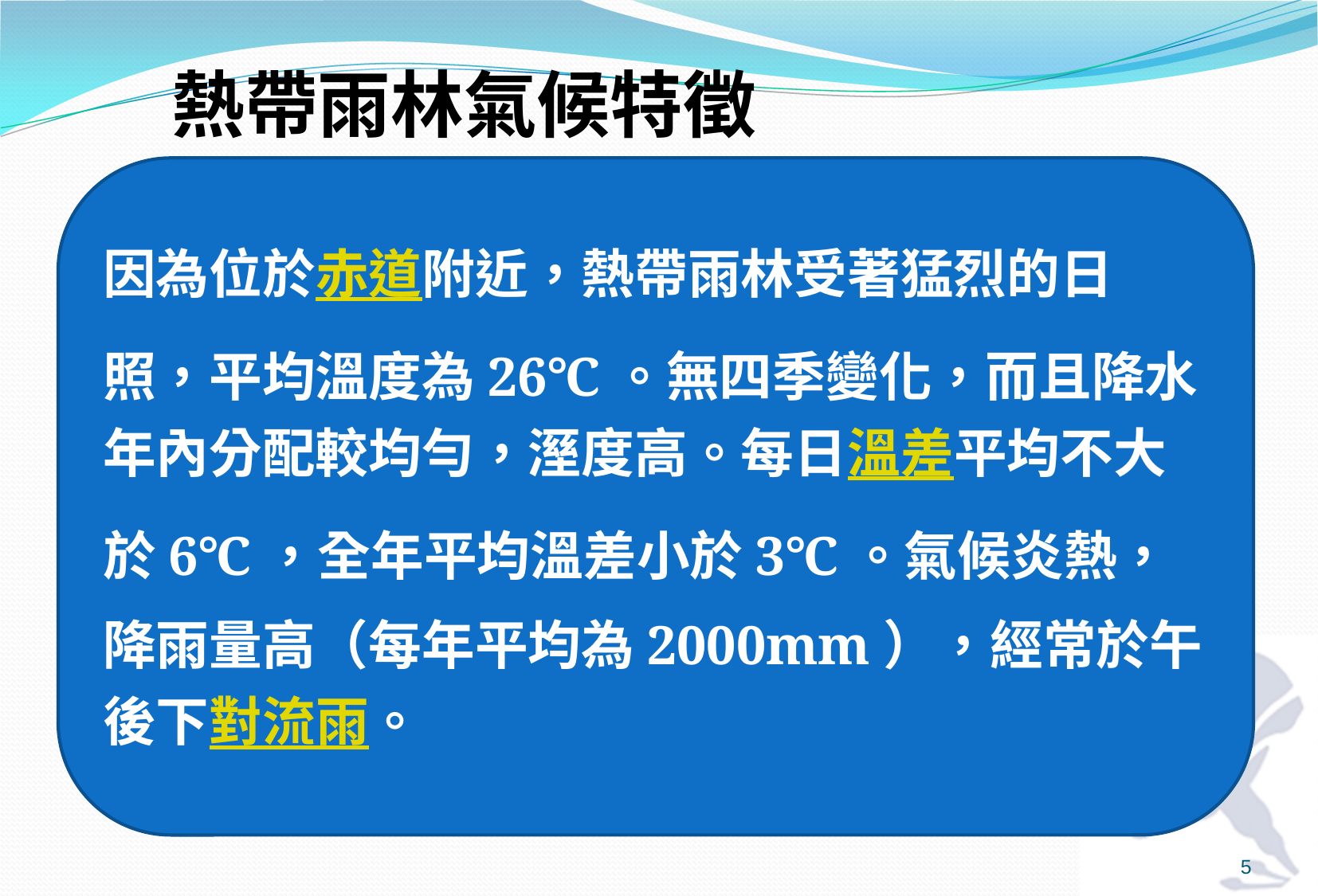

#
熱帶雨林氣候特徵
因為位於赤道附近，熱帶雨林受著猛烈的日照，平均溫度為26℃。無四季變化，而且降水年內分配較均勻，溼度高。每日溫差平均不大於6℃，全年平均溫差小於3℃。氣候炎熱，降雨量高（每年平均為2000mm），經常於午後下對流雨。
5